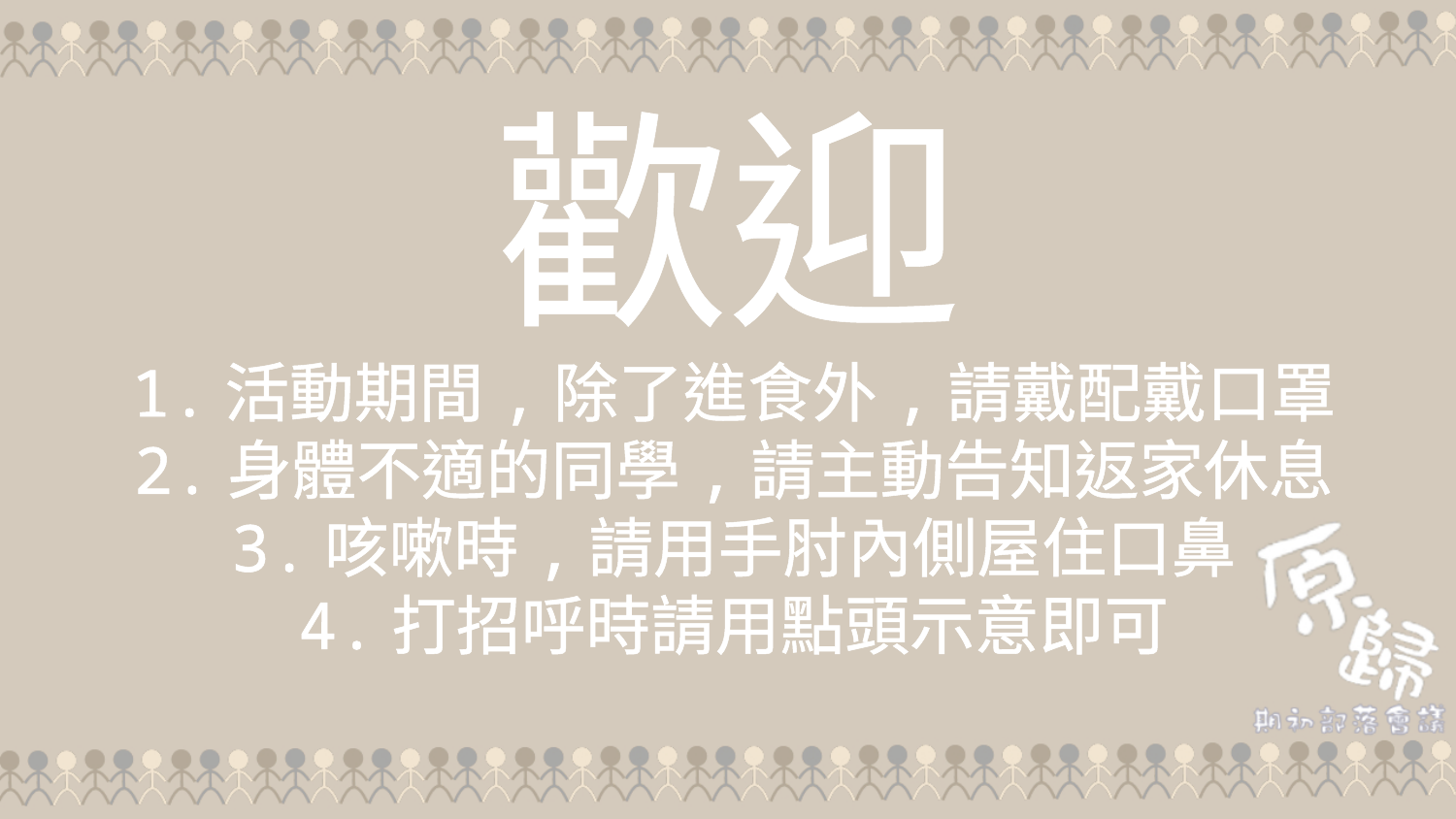

歡迎
1.活動期間,除了進食外,請戴配戴口罩
2.身體不適的同學,請主動告知返家休息
3.咳嗽時,請用手肘內側屋住口鼻
4.打招呼時請用點頭示意即可
2